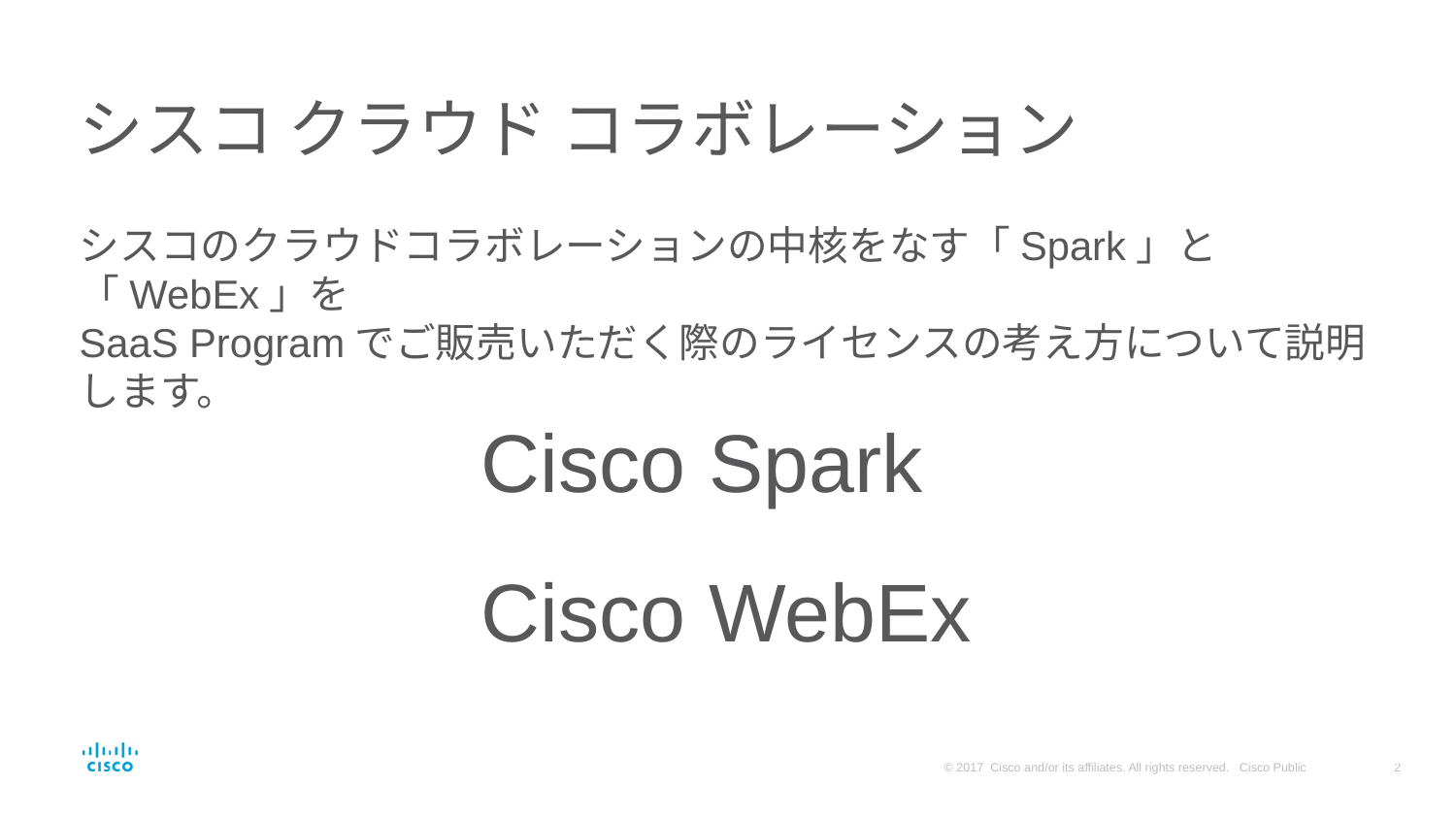

# シスコ クラウド コラボレーション
シスコのクラウドコラボレーションの中核をなす「Spark」と「WebEx」を
SaaS Programでご販売いただく際のライセンスの考え方について説明します。
Cisco Spark
Cisco WebEx